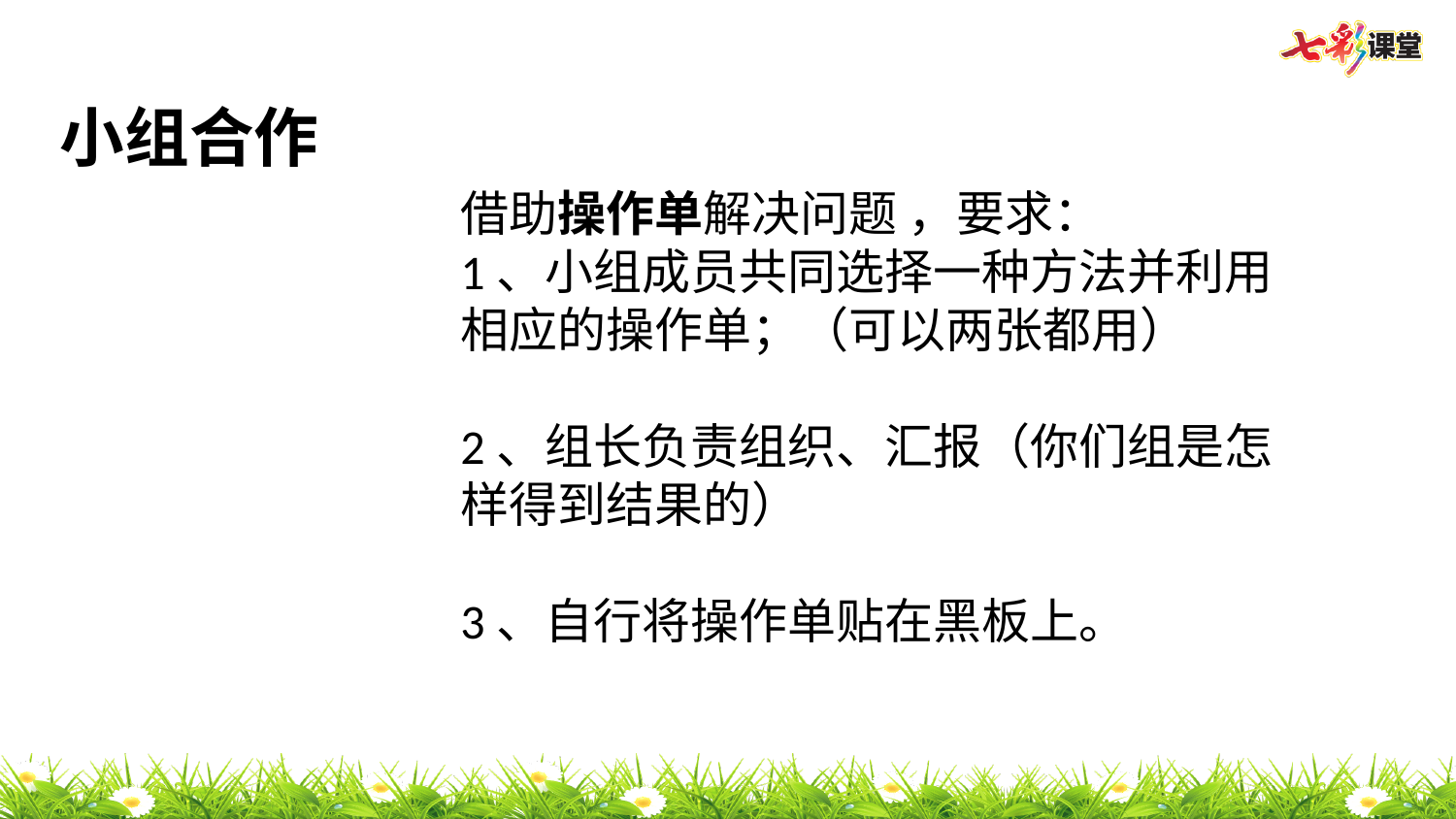

小组合作
借助操作单解决问题 ，要求：
1、小组成员共同选择一种方法并利用相应的操作单；（可以两张都用）

2、组长负责组织、汇报（你们组是怎样得到结果的）

3、自行将操作单贴在黑板上。